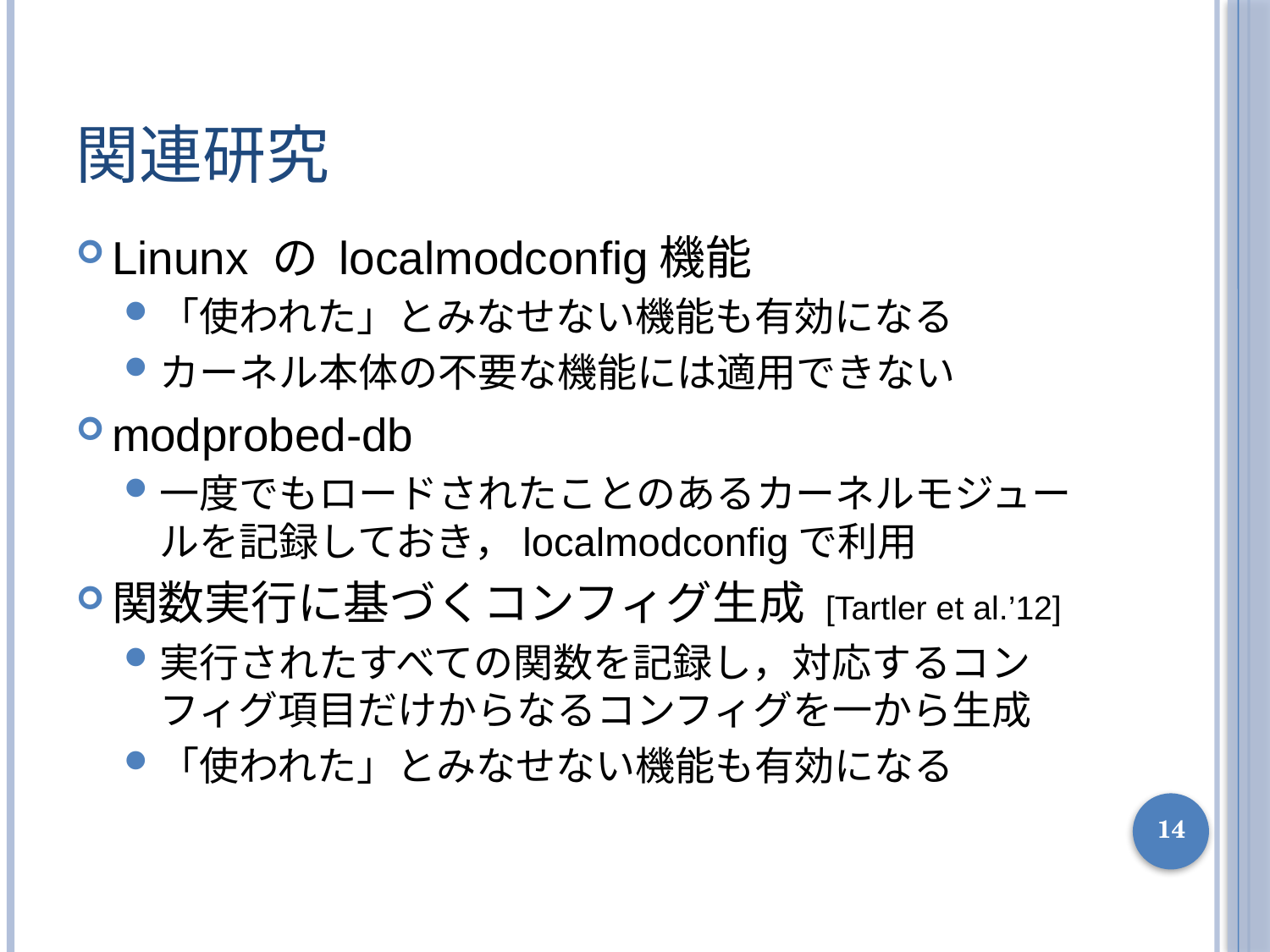

# 関連研究
Linunx の localmodconfig機能
「使われた」とみなせない機能も有効になる
カーネル本体の不要な機能には適用できない
modprobed-db
一度でもロードされたことのあるカーネルモジュールを記録しておき，localmodconfigで利用
関数実行に基づくコンフィグ生成 [Tartler et al.’12]
実行されたすべての関数を記録し，対応するコンフィグ項目だけからなるコンフィグを一から生成
「使われた」とみなせない機能も有効になる
14